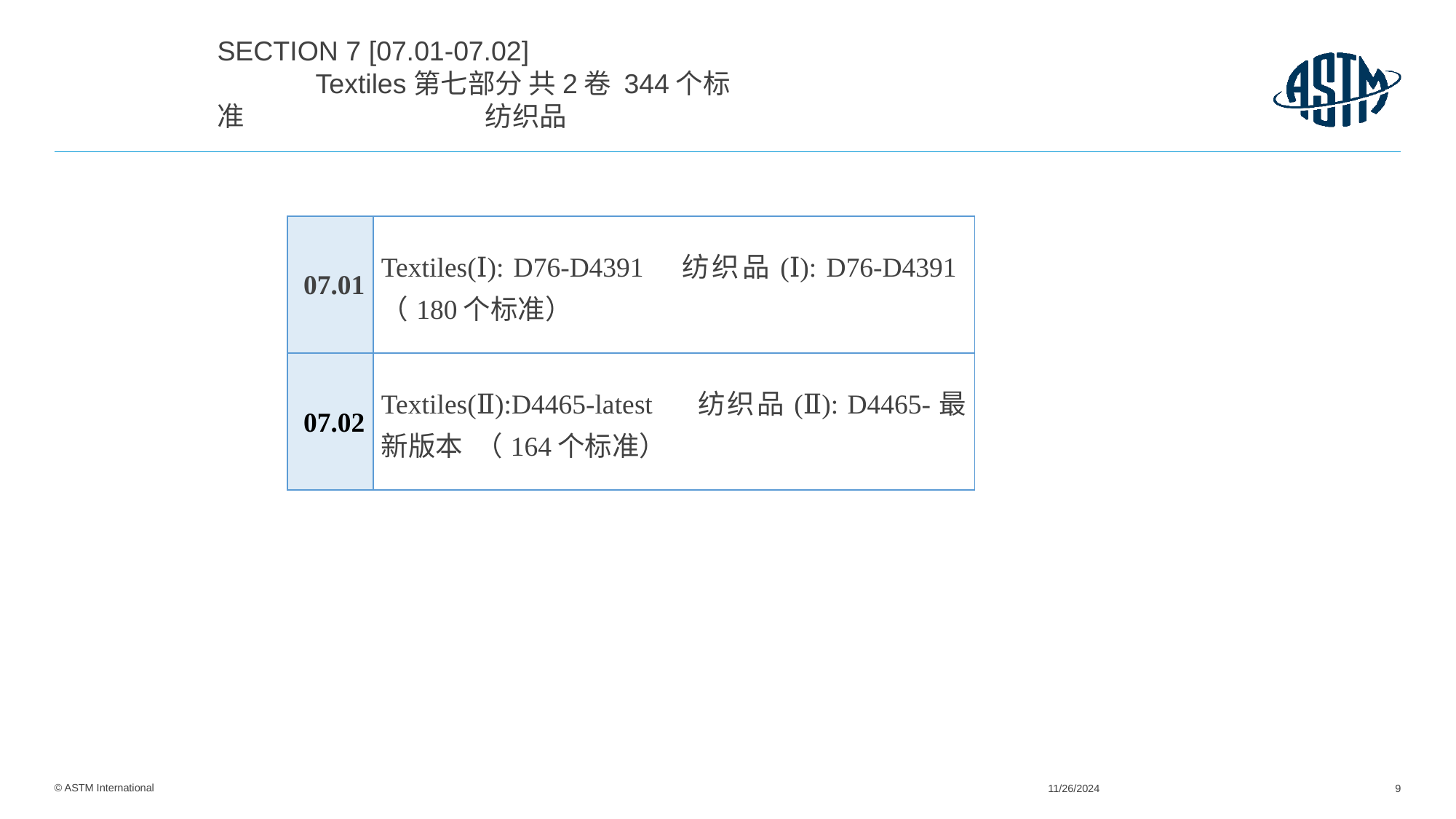

SECTION 7 [07.01-07.02]                                         Textiles第七部分 共2卷 344个标准                                       纺织品
| 07.01 | Textiles(Ⅰ): D76-D4391 纺织品(Ⅰ): D76-D4391 （180个标准） |
| --- | --- |
| 07.02 | Textiles(Ⅱ):D4465-latest 纺织品(Ⅱ): D4465-最新版本 （164个标准） |
11/26/2024
9